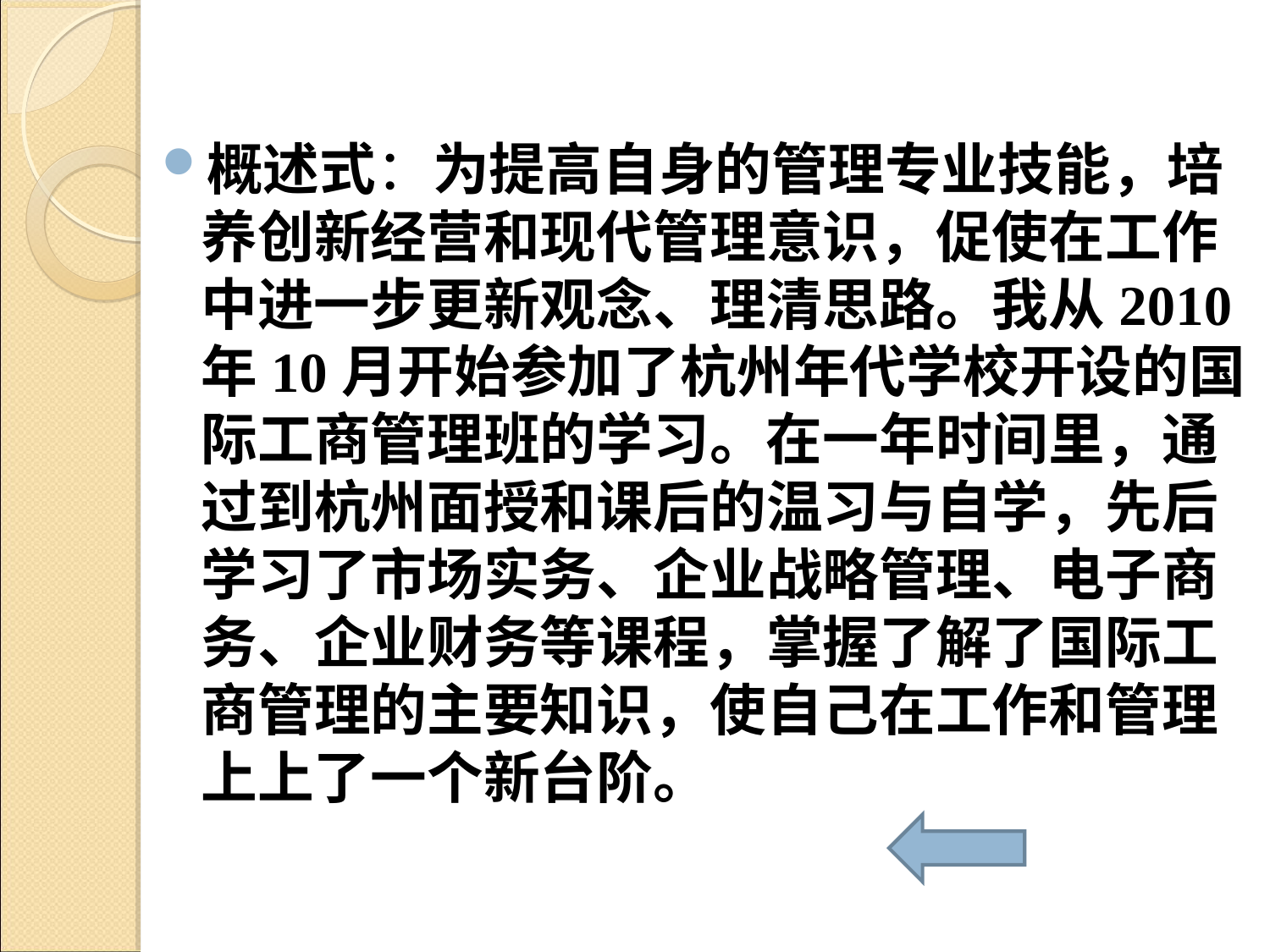

概述式：为提高自身的管理专业技能，培养创新经营和现代管理意识，促使在工作中进一步更新观念、理清思路。我从2010年10月开始参加了杭州年代学校开设的国际工商管理班的学习。在一年时间里，通过到杭州面授和课后的温习与自学，先后学习了市场实务、企业战略管理、电子商务、企业财务等课程，掌握了解了国际工商管理的主要知识，使自己在工作和管理上上了一个新台阶。